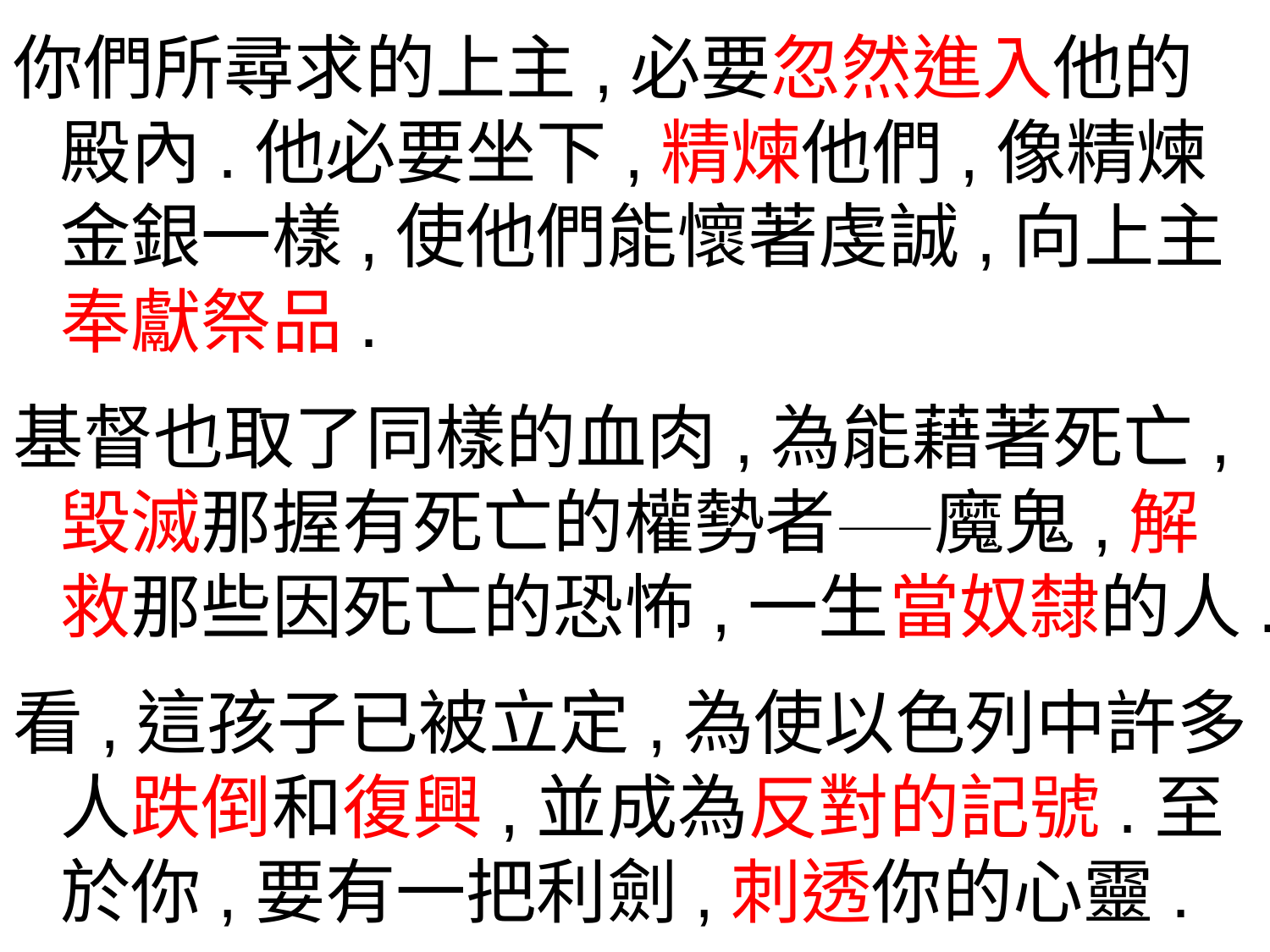

你們所尋求的上主,必要忽然進入他的殿內.他必要坐下,精煉他們,像精煉金銀一樣,使他們能懷著虔誠,向上主奉獻祭品.
基督也取了同樣的血肉,為能藉著死亡,
毀滅那握有死亡的權勢者——魔鬼,解救那些因死亡的恐怖,一生當奴隸的人.
看,這孩子已被立定,為使以色列中許多人跌倒和復興,並成為反對的記號.至於你,要有一把利劍,刺透你的心靈.